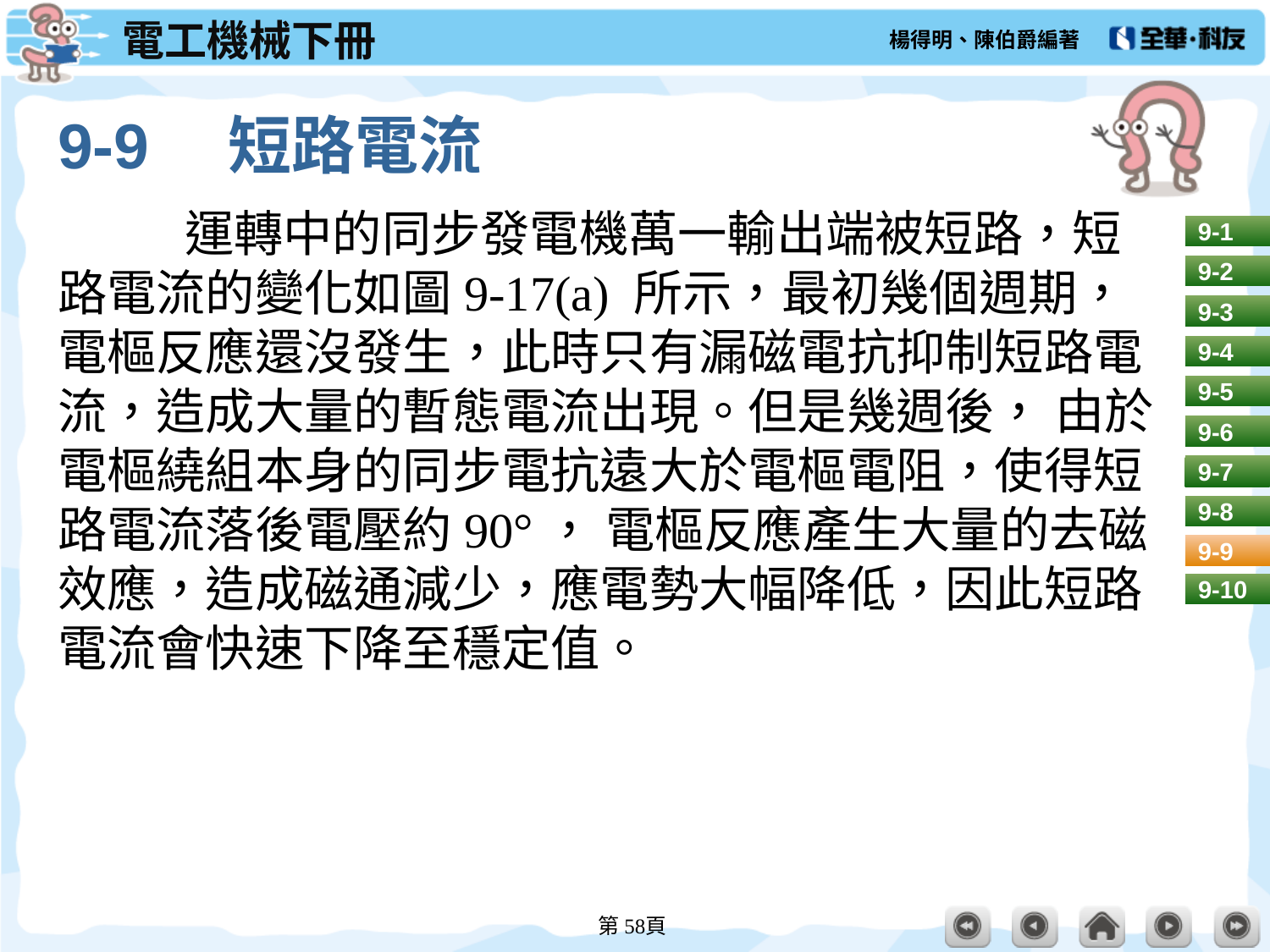

# 9-9　短路電流
	運轉中的同步發電機萬一輸出端被短路，短路電流的變化如圖9-17(a) 所示，最初幾個週期，電樞反應還沒發生，此時只有漏磁電抗抑制短路電流，造成大量的暫態電流出現。但是幾週後， 由於電樞繞組本身的同步電抗遠大於電樞電阻，使得短路電流落後電壓約90°， 電樞反應產生大量的去磁效應，造成磁通減少，應電勢大幅降低，因此短路電流會快速下降至穩定值。